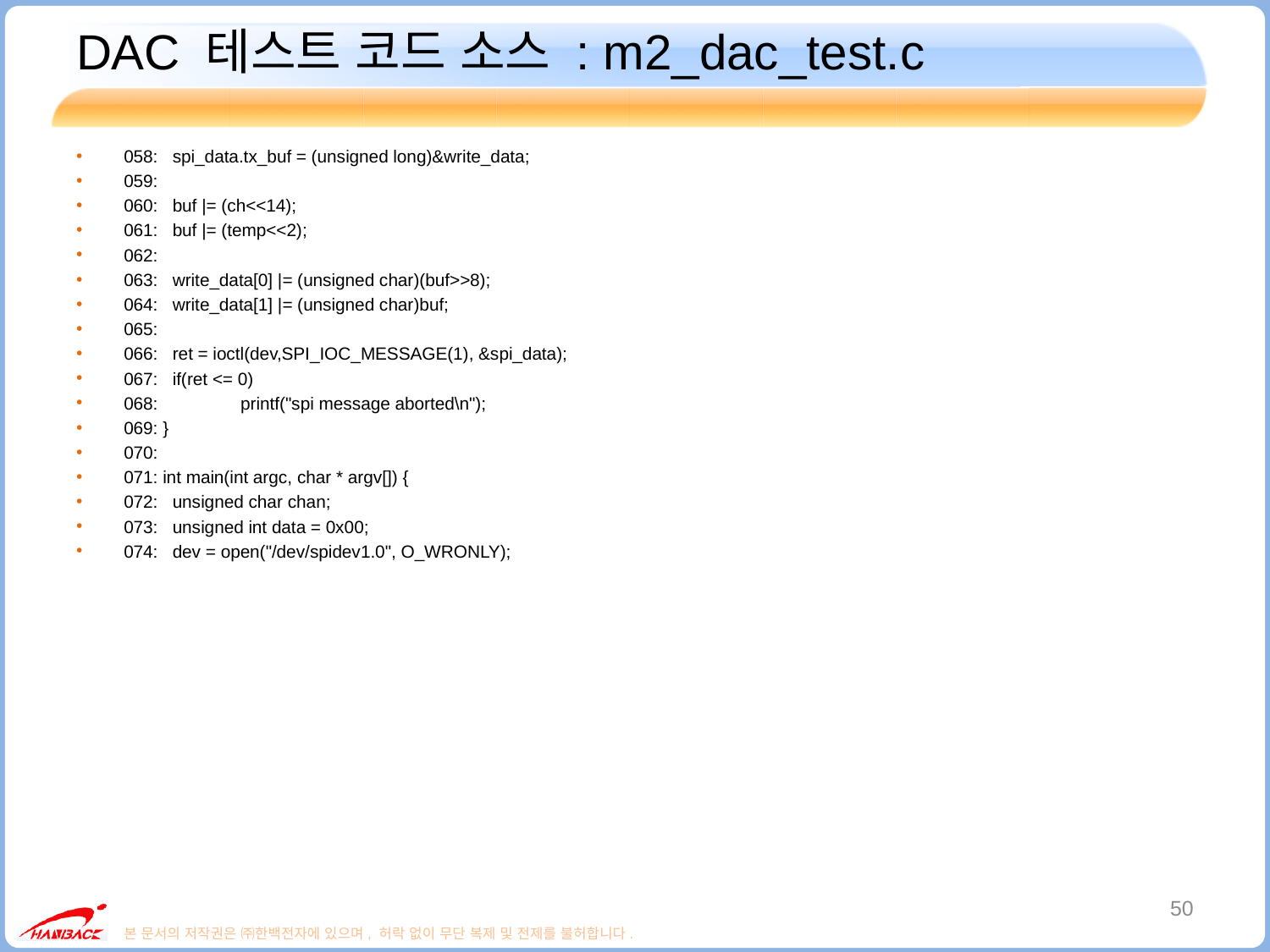

# DAC 테스트 코드 소스 : m2_dac_test.c
058:   spi_data.tx_buf = (unsigned long)&write_data;
059:
060:   buf |= (ch<<14);
061:   buf |= (temp<<2);
062:
063:   write_data[0] |= (unsigned char)(buf>>8);
064:   write_data[1] |= (unsigned char)buf;
065:
066:   ret = ioctl(dev,SPI_IOC_MESSAGE(1), &spi_data);
067:   if(ret <= 0)
068:                 printf("spi message aborted\n");
069: }
070:
071: int main(int argc, char * argv[]) {
072:   unsigned char chan;
073:   unsigned int data = 0x00;
074:   dev = open("/dev/spidev1.0", O_WRONLY);
50